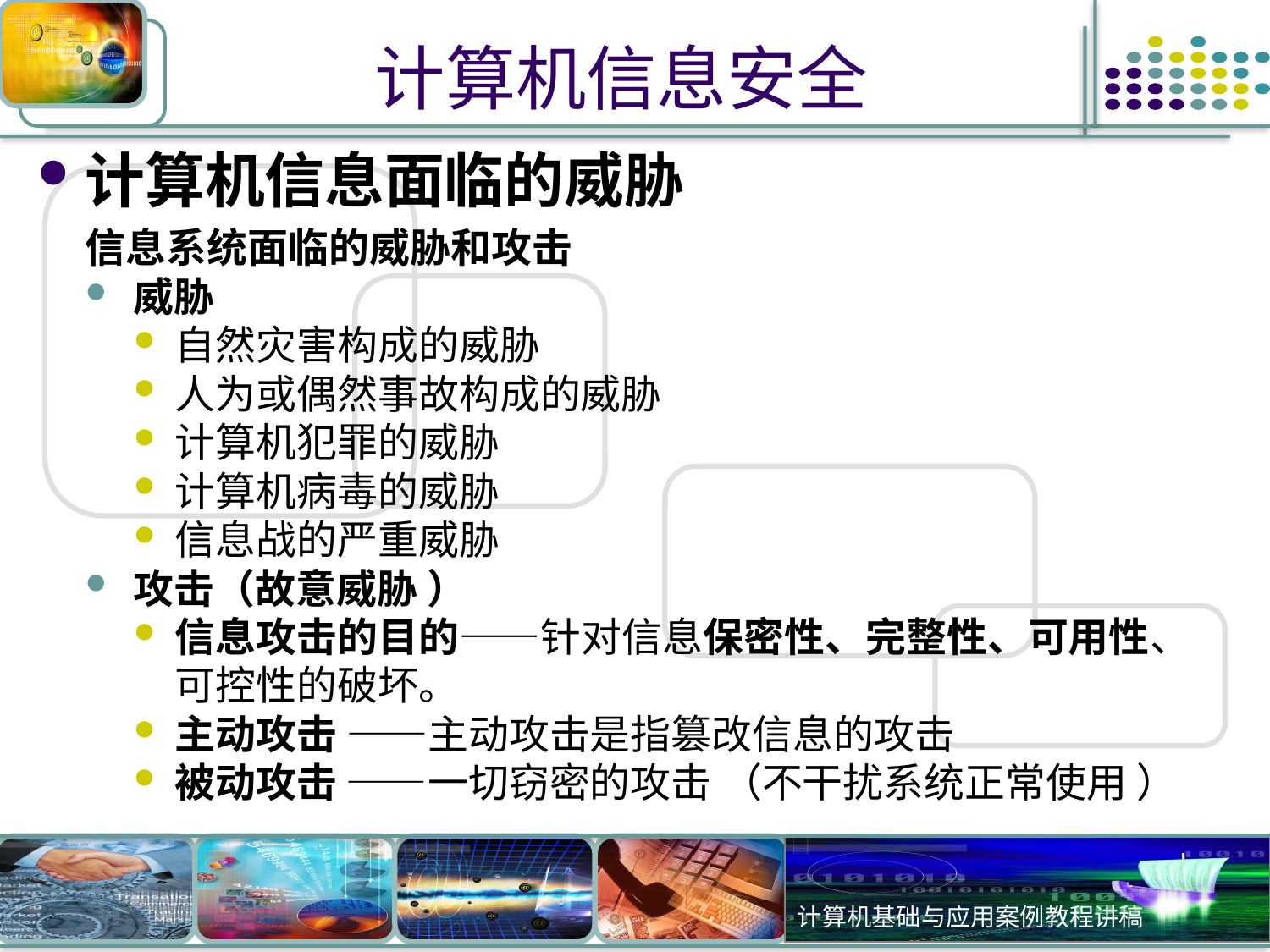

# 计算机信息安全
计算机信息面临的威胁
信息系统面临的威胁和攻击
威胁
自然灾害构成的威胁
人为或偶然事故构成的威胁
计算机犯罪的威胁
计算机病毒的威胁
信息战的严重威胁
攻击（故意威胁 ）
信息攻击的目的——针对信息保密性、完整性、可用性、可控性的破坏。
主动攻击 ——主动攻击是指篡改信息的攻击
被动攻击 ——一切窃密的攻击 （不干扰系统正常使用 ）